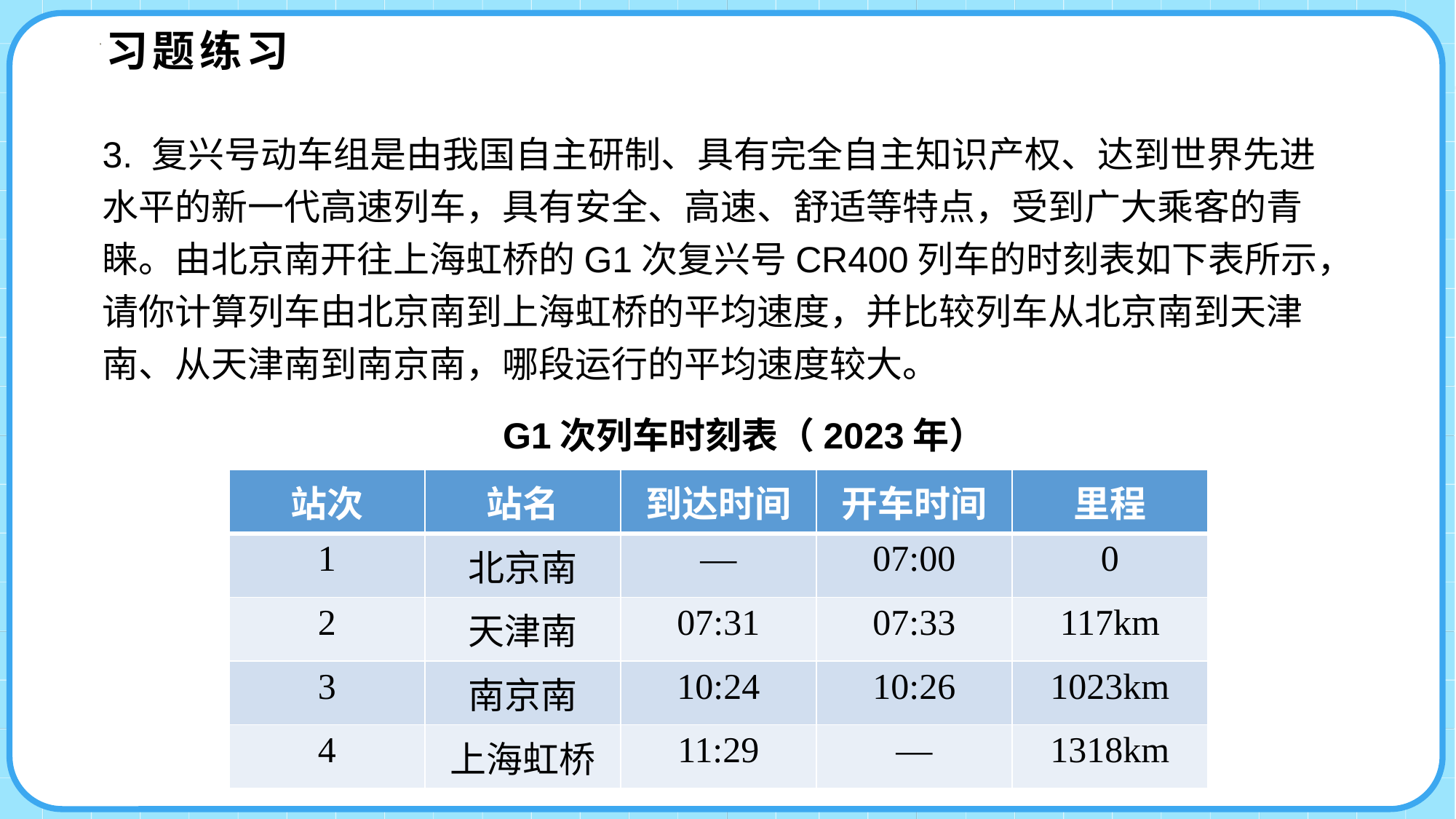

习题练习
3. 复兴号动车组是由我国自主研制、具有完全自主知识产权、达到世界先进水平的新一代高速列车，具有安全、高速、舒适等特点，受到广大乘客的青睐。由北京南开往上海虹桥的G1次复兴号CR400列车的时刻表如下表所示，请你计算列车由北京南到上海虹桥的平均速度，并比较列车从北京南到天津南、从天津南到南京南，哪段运行的平均速度较大。
G1次列车时刻表（2023年）
| 站次 | 站名 | 到达时间 | 开车时间 | 里程 |
| --- | --- | --- | --- | --- |
| 1 | 北京南 | — | 07:00 | 0 |
| 2 | 天津南 | 07:31 | 07:33 | 117km |
| 3 | 南京南 | 10:24 | 10:26 | 1023km |
| 4 | 上海虹桥 | 11:29 | — | 1318km |